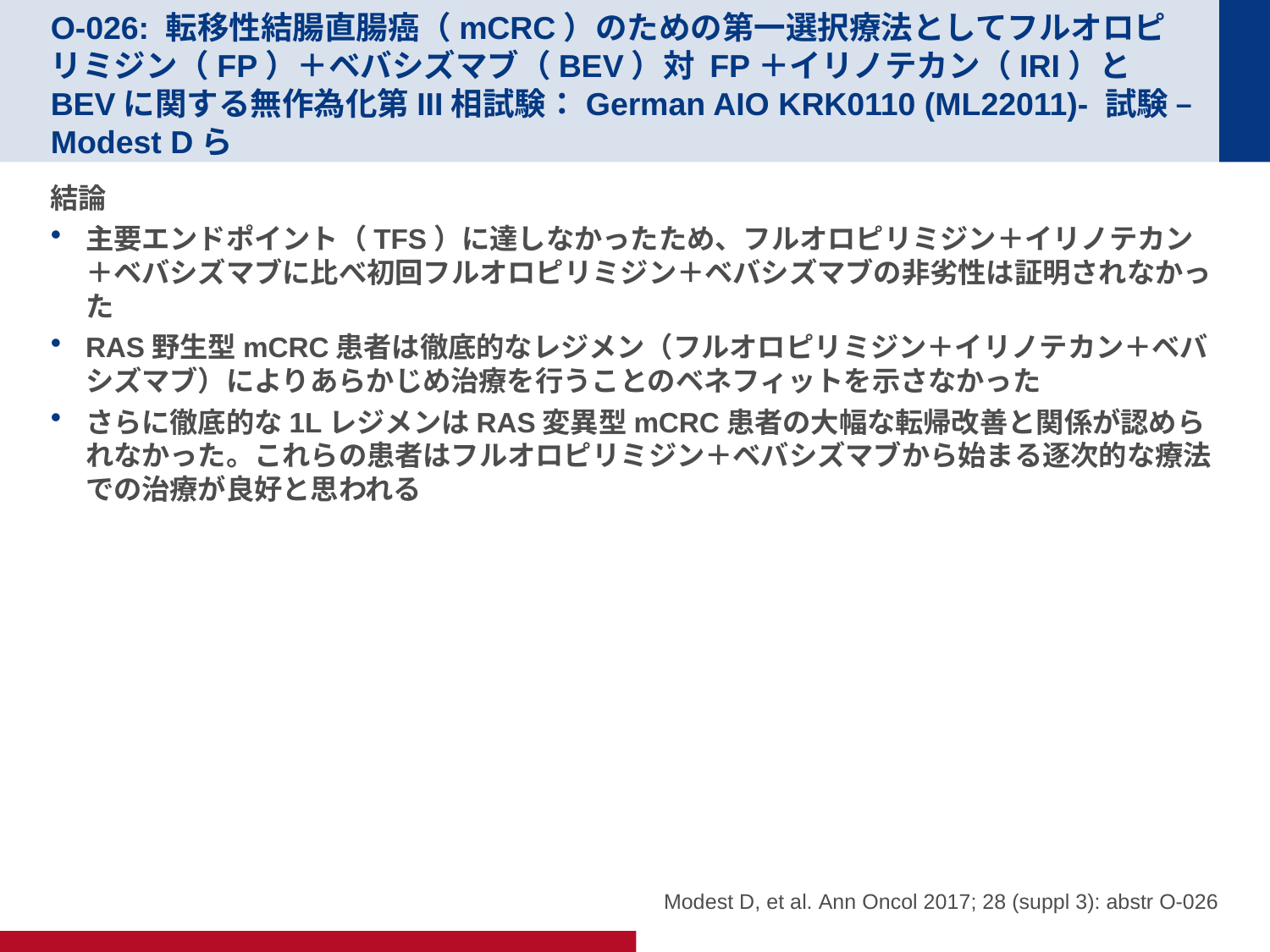

# O-026: 転移性結腸直腸癌（mCRC）のための第一選択療法としてフルオロピリミジン（FP）＋ベバシズマブ（BEV）対 FP＋イリノテカン（IRI）とBEVに関する無作為化第III相試験：German AIO KRK0110 (ML22011)- 試験 – Modest Dら
結論
主要エンドポイント（TFS）に達しなかったため、フルオロピリミジン＋イリノテカン＋ベバシズマブに比べ初回フルオロピリミジン＋ベバシズマブの非劣性は証明されなかった
RAS野生型mCRC患者は徹底的なレジメン（フルオロピリミジン＋イリノテカン＋ベバシズマブ）によりあらかじめ治療を行うことのベネフィットを示さなかった
さらに徹底的な1LレジメンはRAS変異型mCRC患者の大幅な転帰改善と関係が認められなかった。これらの患者はフルオロピリミジン＋ベバシズマブから始まる逐次的な療法での治療が良好と思われる

Modest D, et al. Ann Oncol 2017; 28 (suppl 3): abstr O-026